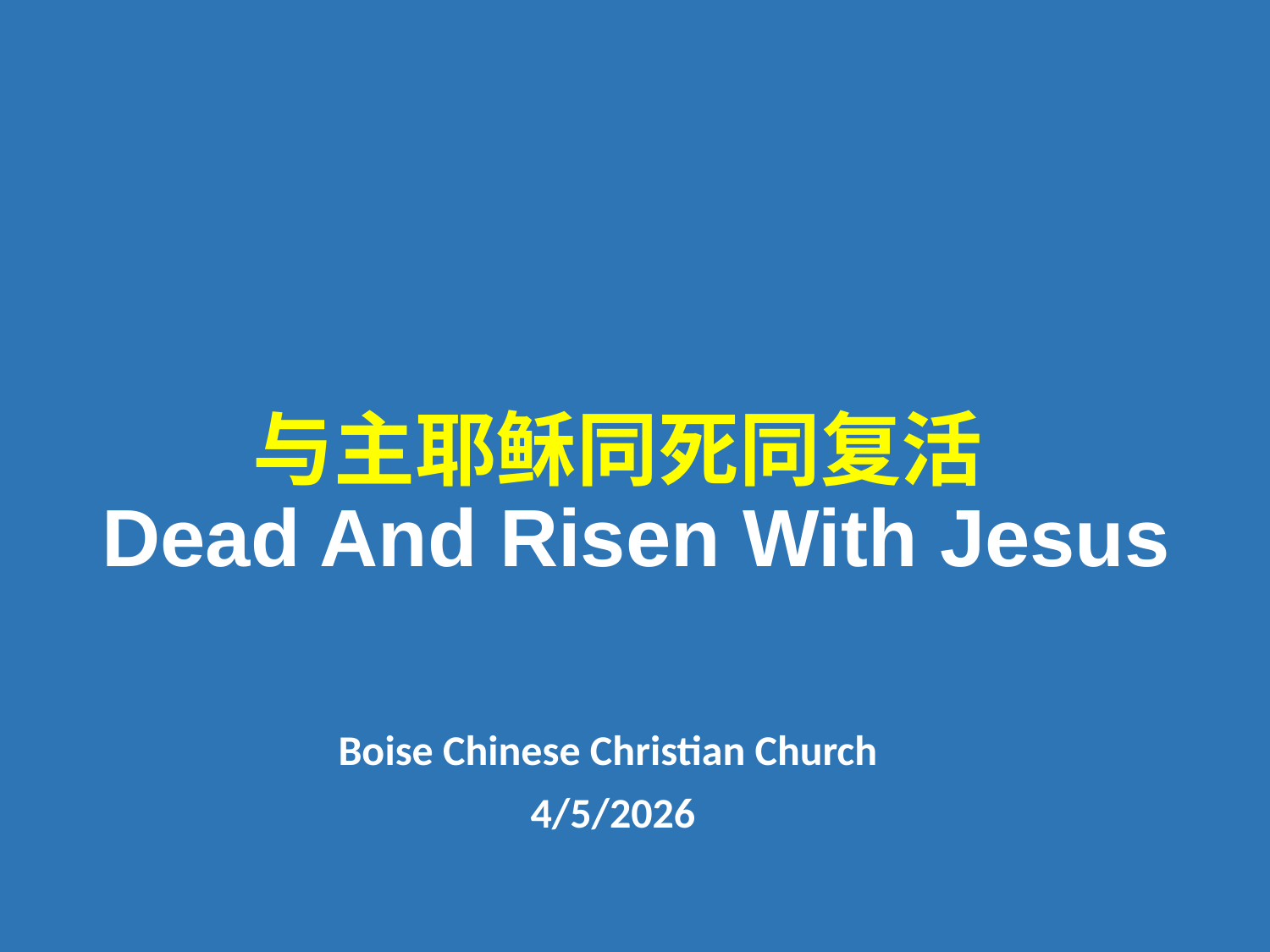

# 与主耶稣同死同复活 Dead And Risen With Jesus
Boise Chinese Christian Church
4/5/2026